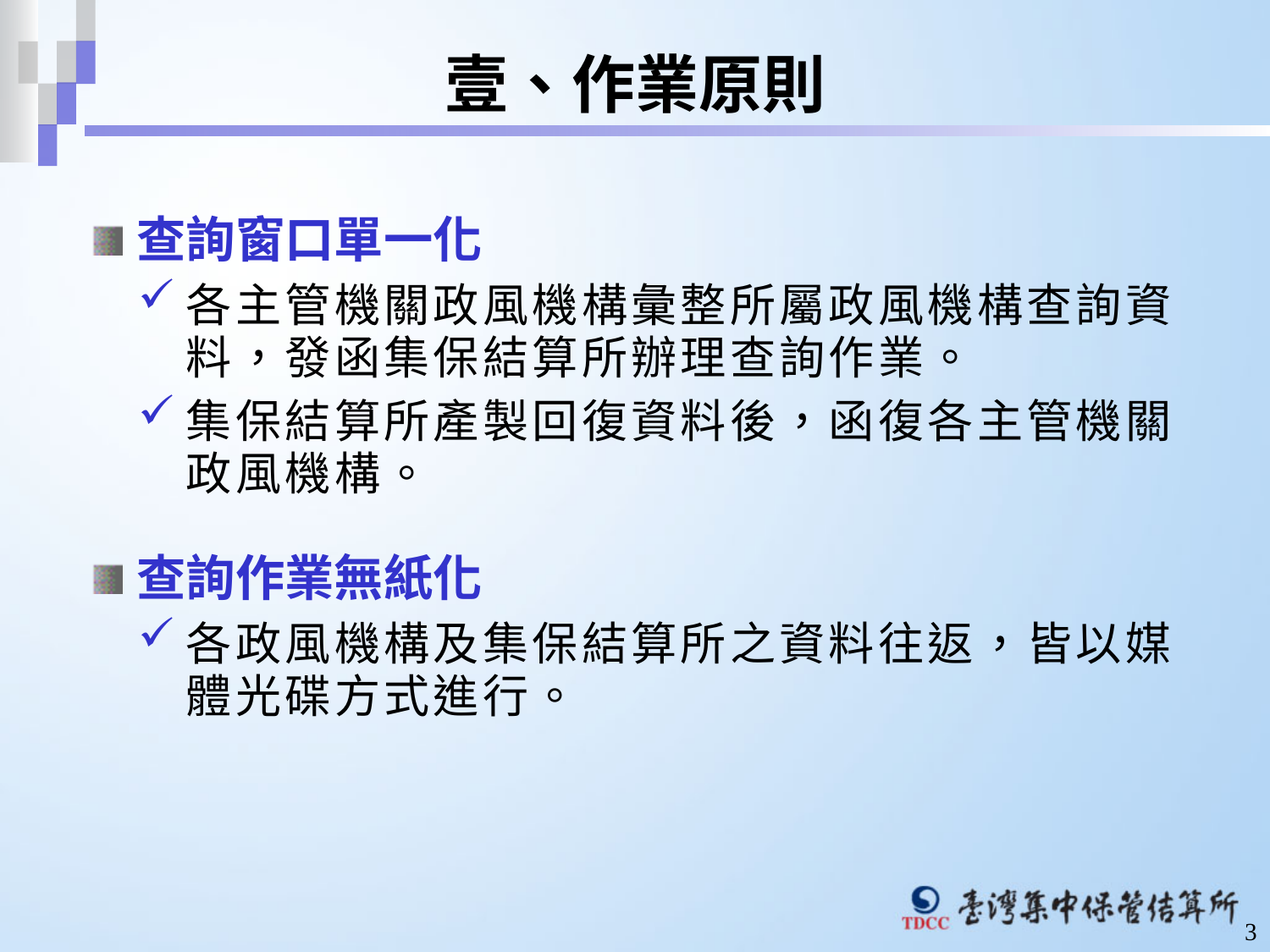

壹、作業原則
查詢窗口單一化
各主管機關政風機構彙整所屬政風機構查詢資料，發函集保結算所辦理查詢作業。
集保結算所產製回復資料後，函復各主管機關政風機構。
查詢作業無紙化
各政風機構及集保結算所之資料往返，皆以媒體光碟方式進行。

3